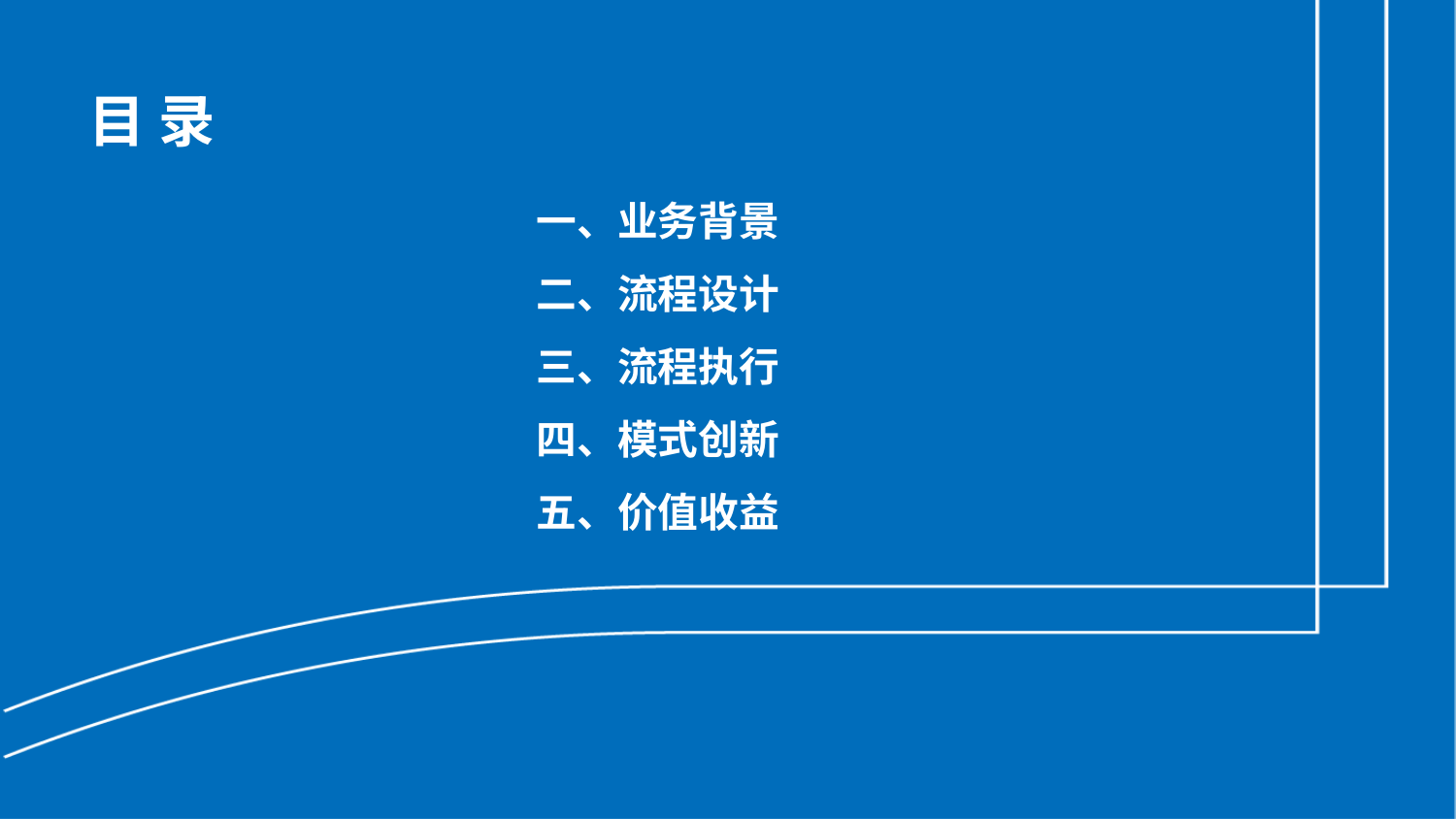

# 目 录
一、业务背景
二、流程设计
三、流程执行
四、模式创新
五、价值收益